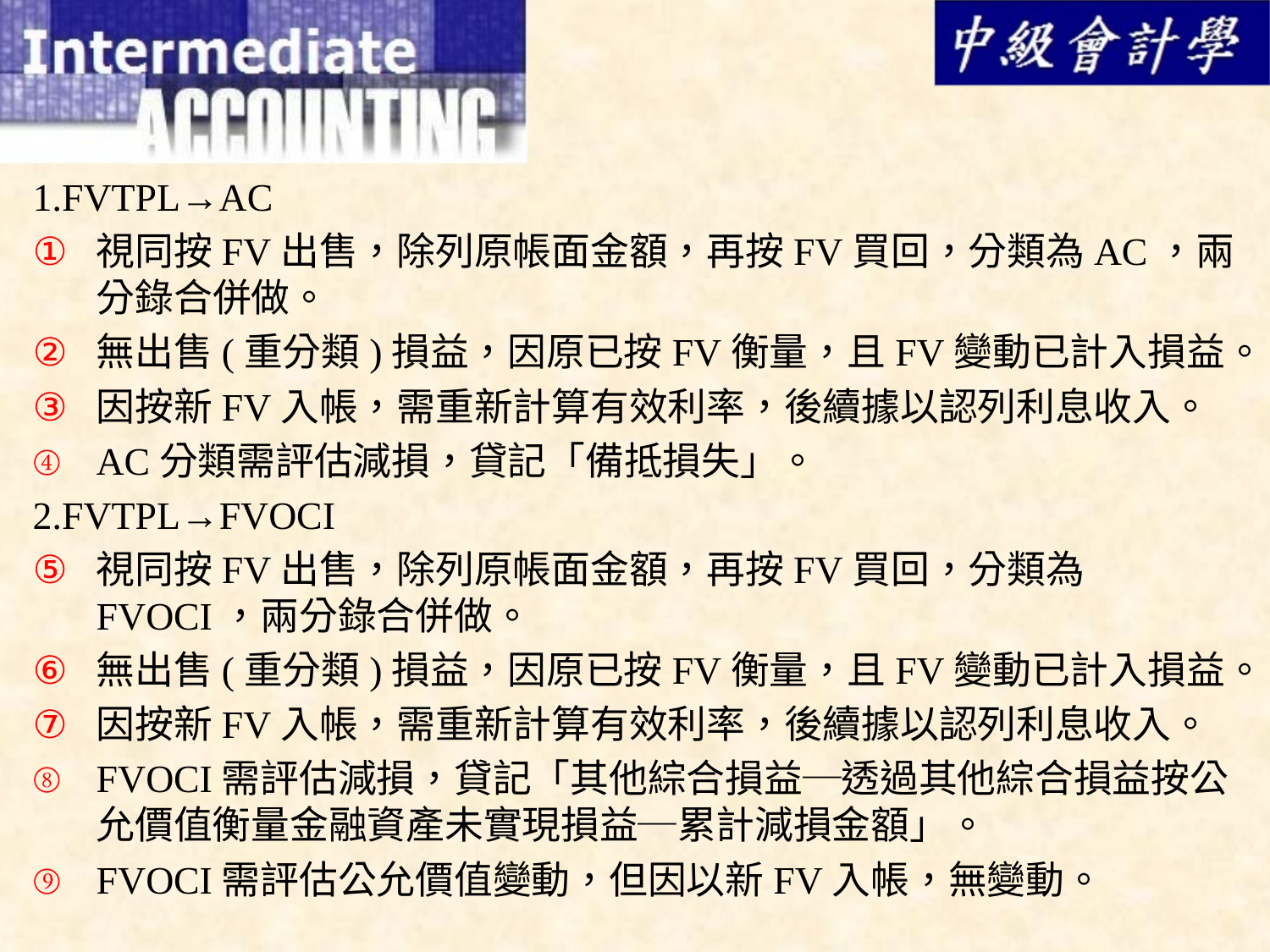

1.FVTPL→AC
視同按FV出售，除列原帳面金額，再按FV買回，分類為AC，兩分錄合併做。
無出售(重分類)損益，因原已按FV衡量，且FV變動已計入損益。
因按新FV入帳，需重新計算有效利率，後續據以認列利息收入。
AC分類需評估減損，貸記「備抵損失」。
2.FVTPL→FVOCI
視同按FV出售，除列原帳面金額，再按FV買回，分類為FVOCI，兩分錄合併做。
無出售(重分類)損益，因原已按FV衡量，且FV變動已計入損益。
因按新FV入帳，需重新計算有效利率，後續據以認列利息收入。
FVOCI需評估減損，貸記「其他綜合損益─透過其他綜合損益按公允價值衡量金融資產未實現損益─累計減損金額」。
FVOCI需評估公允價值變動，但因以新FV入帳，無變動。